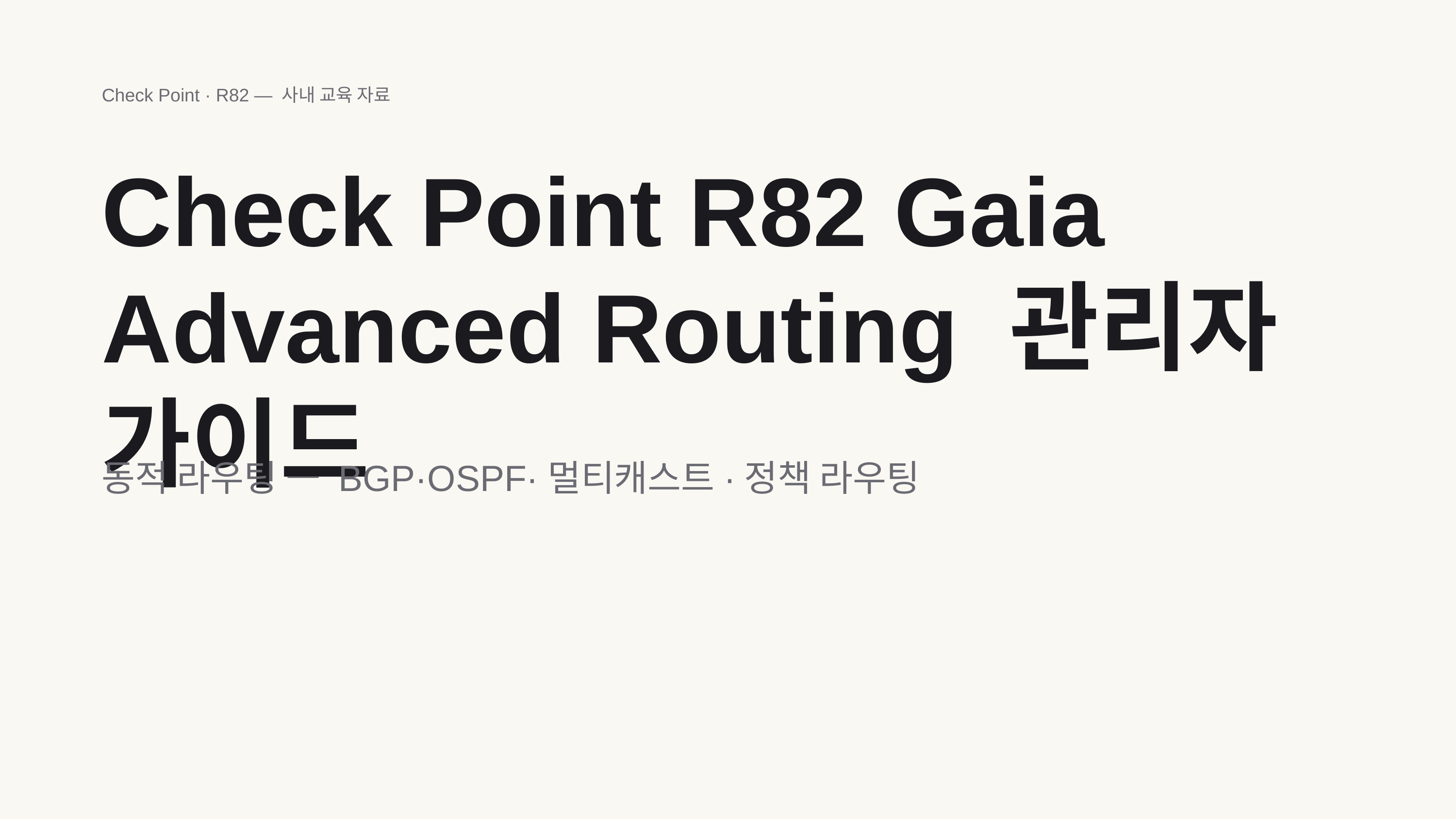

Check Point · R82 — 사내 교육 자료
Check Point R82 Gaia Advanced Routing 관리자 가이드
동적 라우팅 — BGP·OSPF·멀티캐스트·정책 라우팅